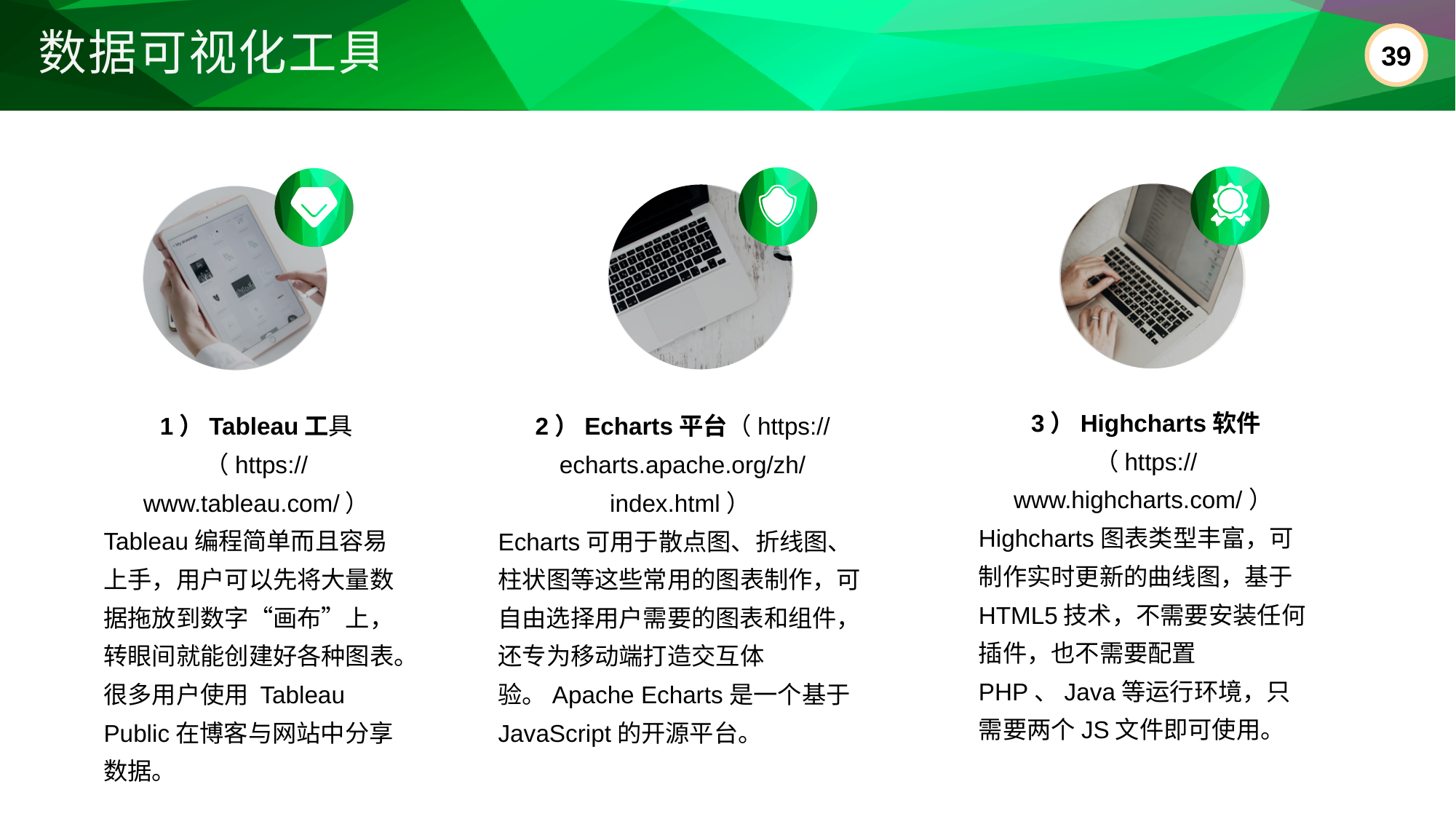

数据可视化工具

3）Highcharts软件（https://www.highcharts.com/）
Highcharts图表类型丰富，可制作实时更新的曲线图，基于HTML5技术，不需要安装任何插件，也不需要配置PHP、Java等运行环境，只需要两个JS文件即可使用。
1）Tableau工具（https://www.tableau.com/）
Tableau编程简单而且容易上手，用户可以先将大量数据拖放到数字“画布”上，转眼间就能创建好各种图表。很多用户使用 Tableau Public在博客与网站中分享数据。
2）Echarts平台（https://echarts.apache.org/zh/index.html）
Echarts可用于散点图、折线图、柱状图等这些常用的图表制作，可自由选择用户需要的图表和组件，还专为移动端打造交互体验。Apache Echarts是一个基于 JavaScript的开源平台。